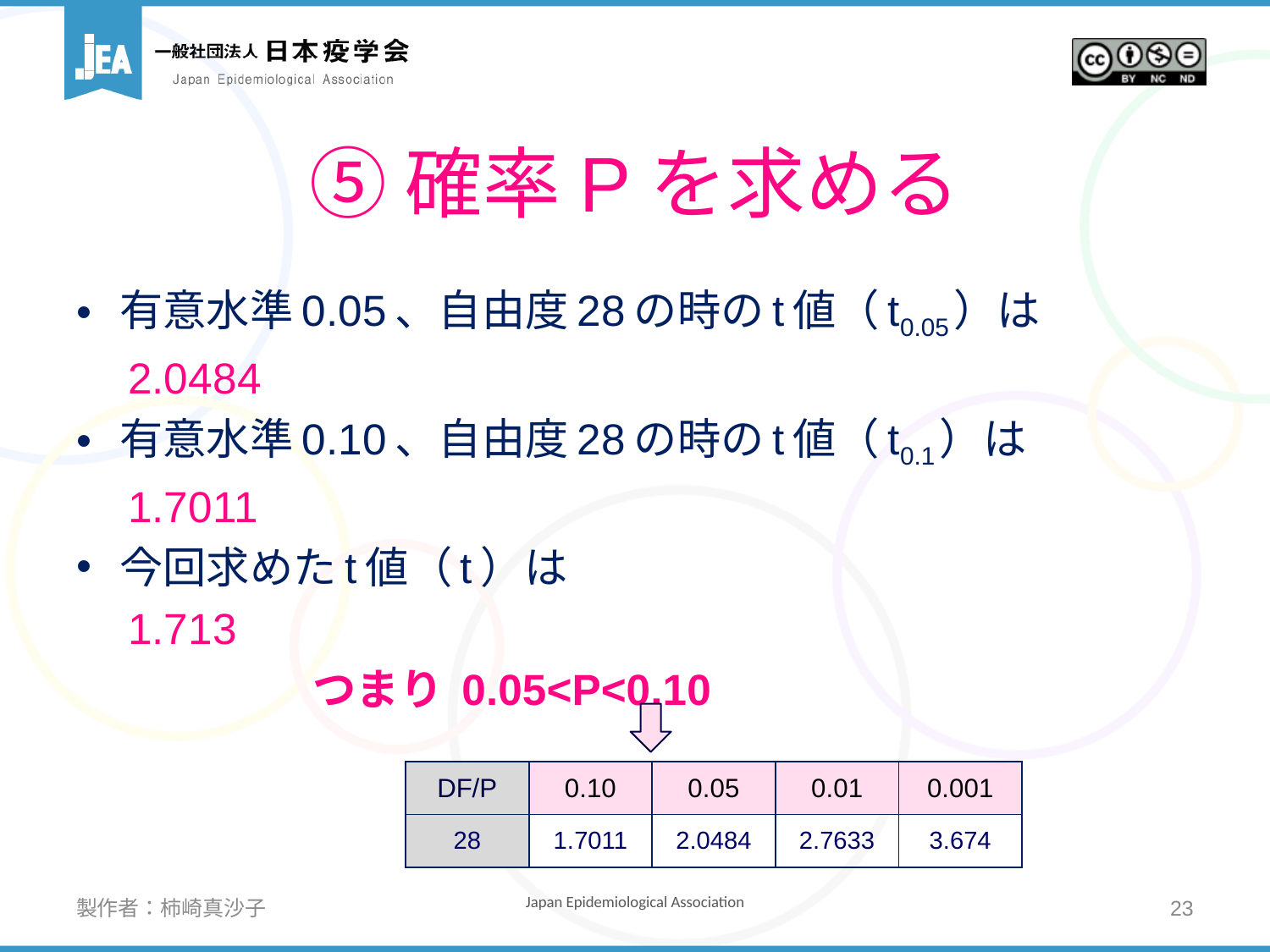

# ⑤確率Pを求める
有意水準0.05、自由度28の時のt値（t0.05）は
　2.0484
有意水準0.10、自由度28の時のt値（t0.1）は
　1.7011
今回求めたt値（t）は
　1.713
                       つまり 0.05<P<0.10

| DF/P | 0.10 | 0.05 | 0.01 | 0.001 |
| --- | --- | --- | --- | --- |
| 28 | 1.7011 | 2.0484 | 2.7633 | 3.674 |
製作者：柿崎真沙子
23